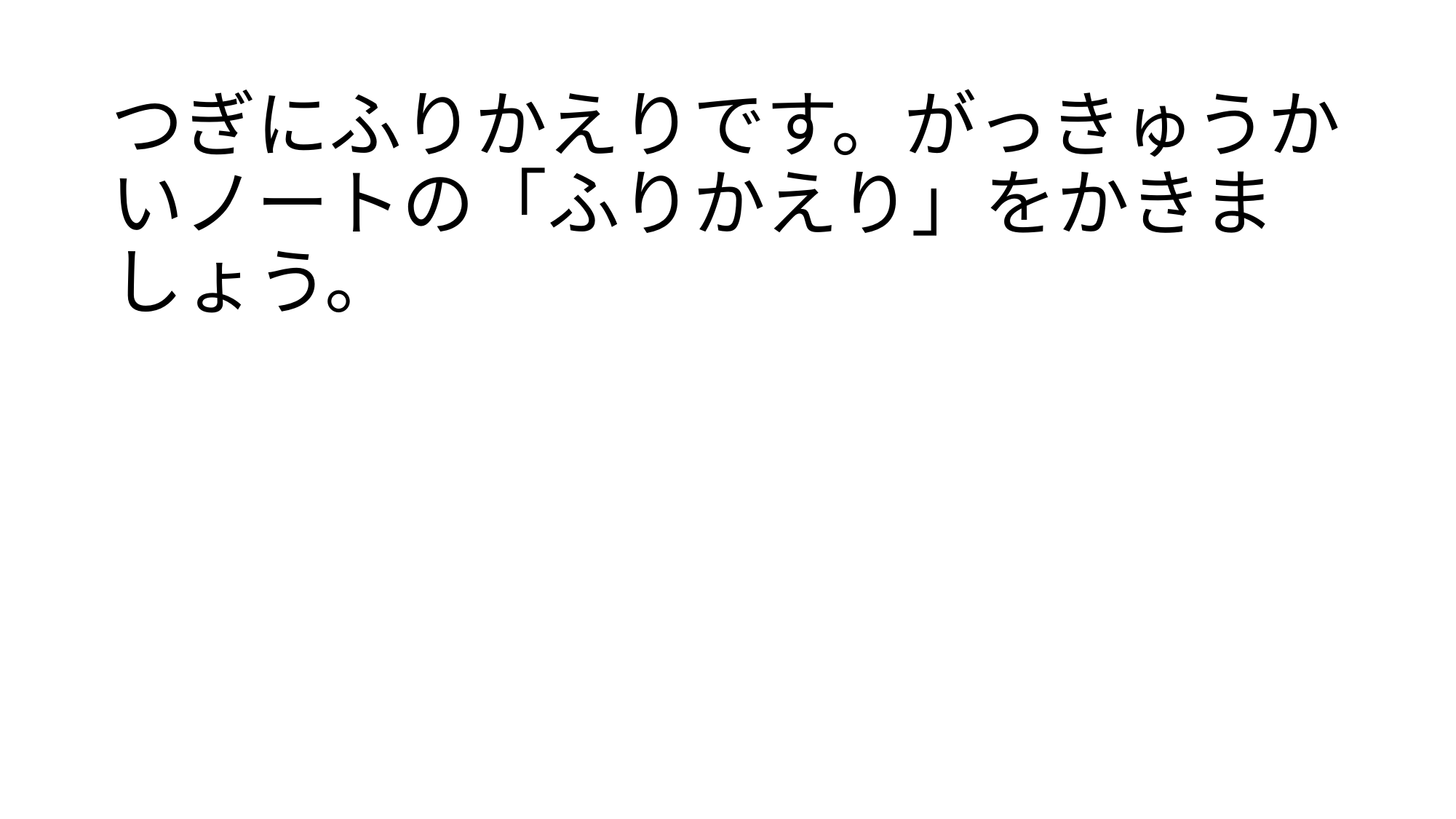

つぎにふりかえりです。がっきゅうかいノートの「ふりかえり」をかきましょう。